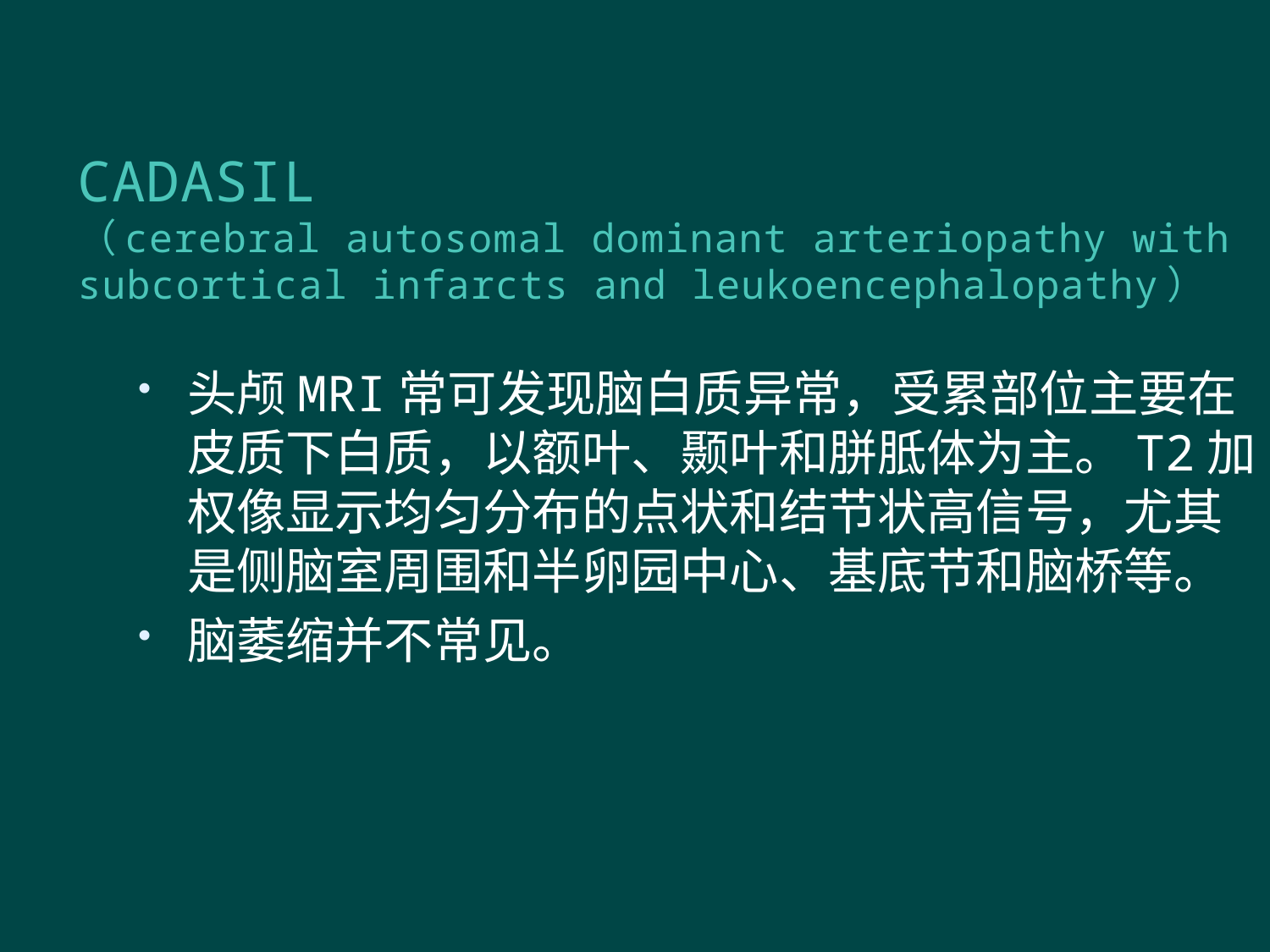

# CADASIL （cerebral autosomal dominant arteriopathy with subcortical infarcts and leukoencephalopathy）
头颅MRI常可发现脑白质异常，受累部位主要在皮质下白质，以额叶、颞叶和胼胝体为主。T2加权像显示均匀分布的点状和结节状高信号，尤其是侧脑室周围和半卵园中心、基底节和脑桥等。
脑萎缩并不常见。